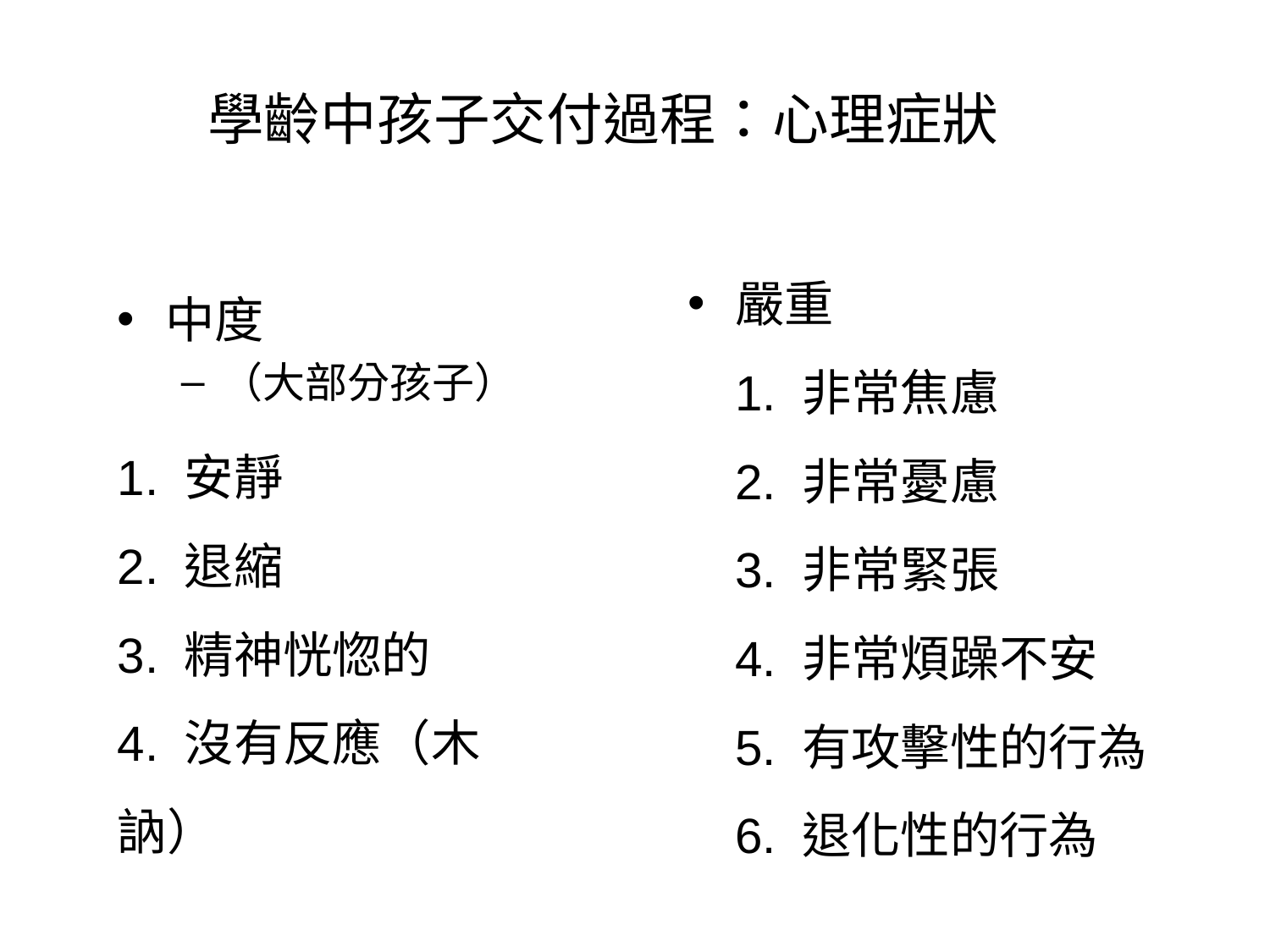

# 學齡中孩子交付過程：心理症狀
嚴重
1. 非常焦慮
2. 非常憂慮
3. 非常緊張
4. 非常煩躁不安
5. 有攻擊性的行為
6. 退化性的行為

中度
（大部分孩子）
1. 安靜
2. 退縮
3. 精神恍惚的
4. 沒有反應（木訥）